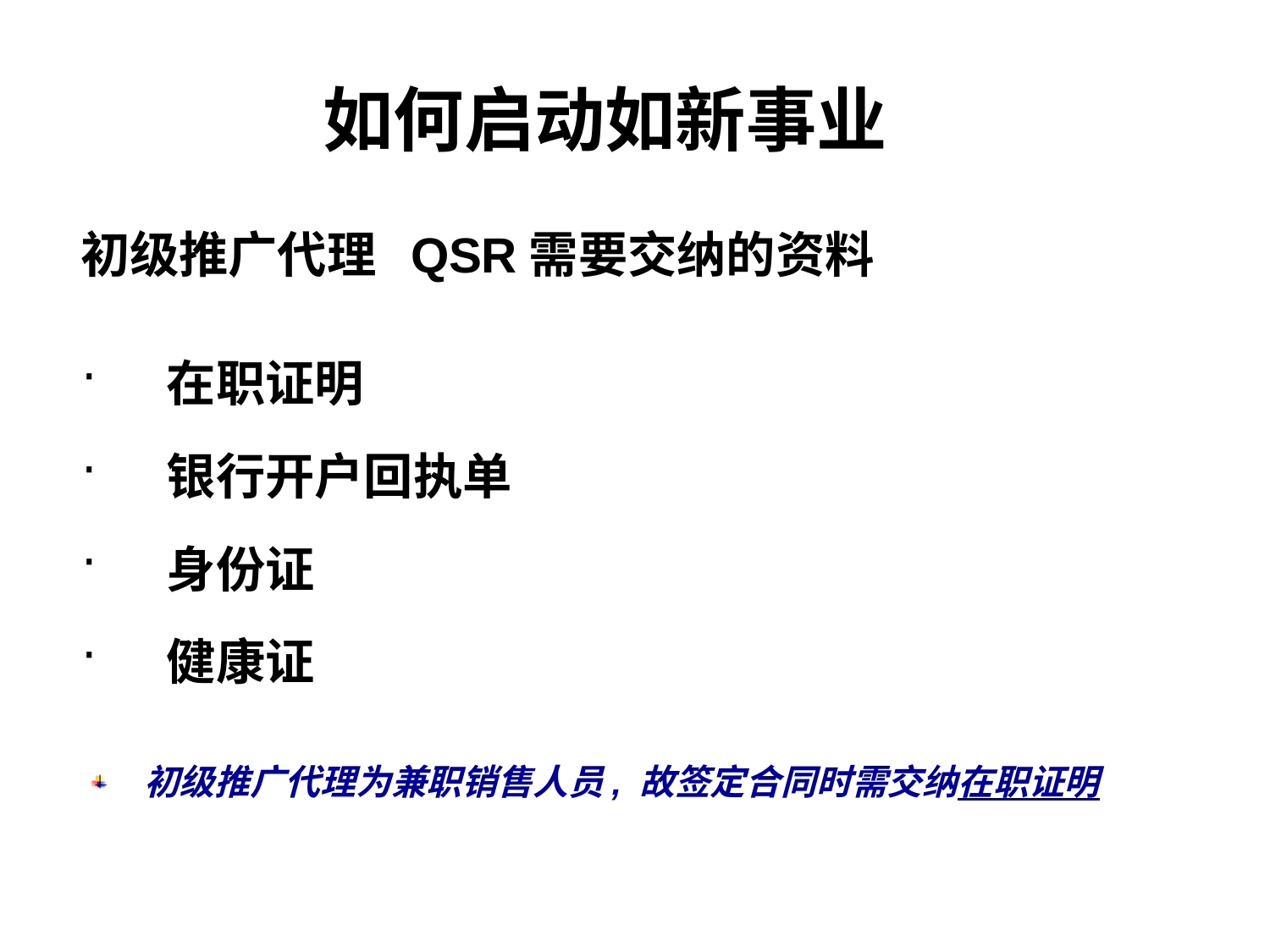

如何启动如新事业
     初级推广代理  QSR需要交纳的资料

在职证明
银行开户回执单
身份证
健康证

  初级推广代理为兼职销售人员, 故签定合同时需交纳在职证明